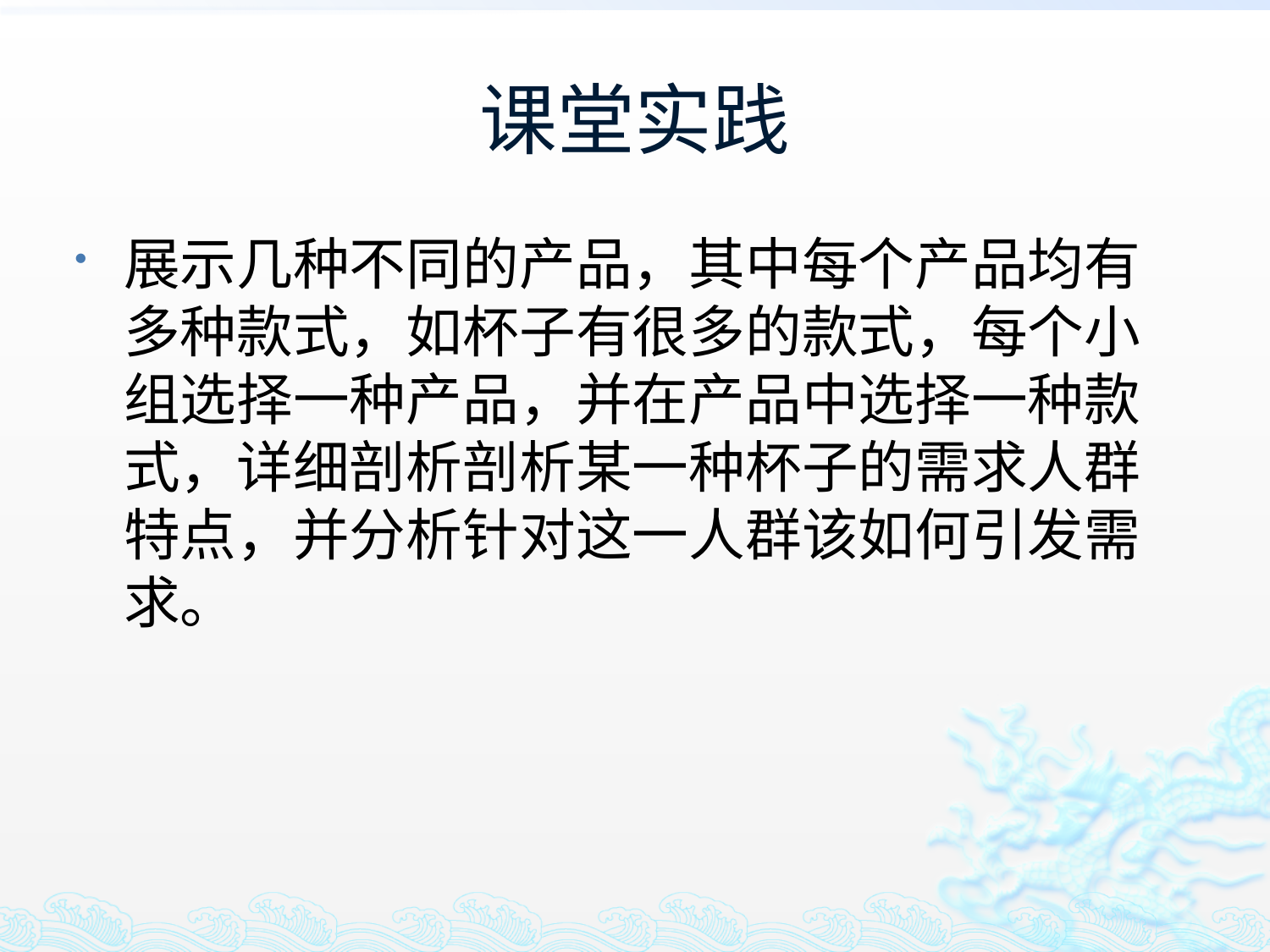

# 课堂实践
展示几种不同的产品，其中每个产品均有多种款式，如杯子有很多的款式，每个小组选择一种产品，并在产品中选择一种款式，详细剖析剖析某一种杯子的需求人群特点，并分析针对这一人群该如何引发需求。